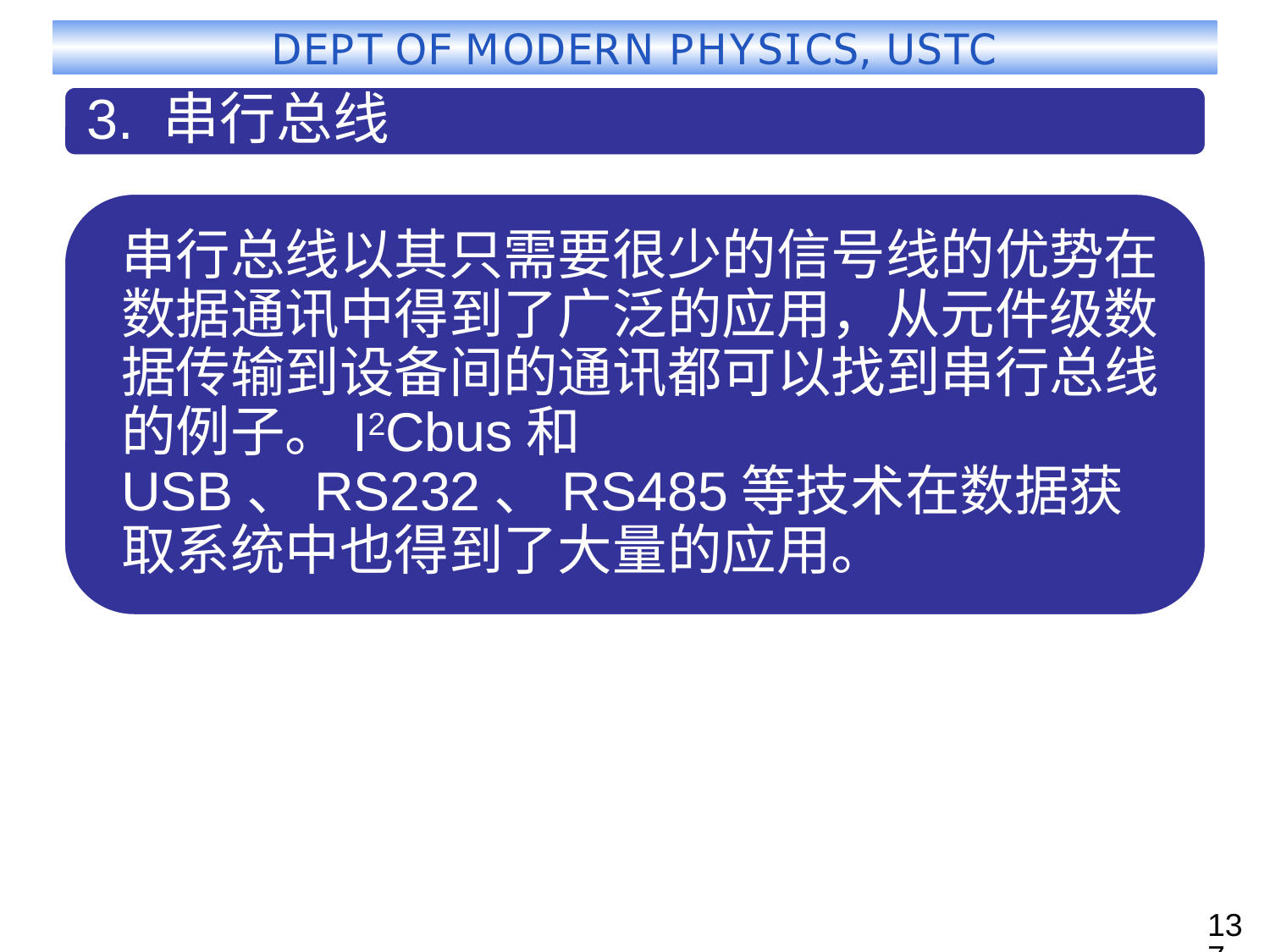

3. 串行总线
串行总线以其只需要很少的信号线的优势在数据通讯中得到了广泛的应用，从元件级数据传输到设备间的通讯都可以找到串行总线的例子。I2Cbus和USB、RS232、RS485等技术在数据获取系统中也得到了大量的应用。
137